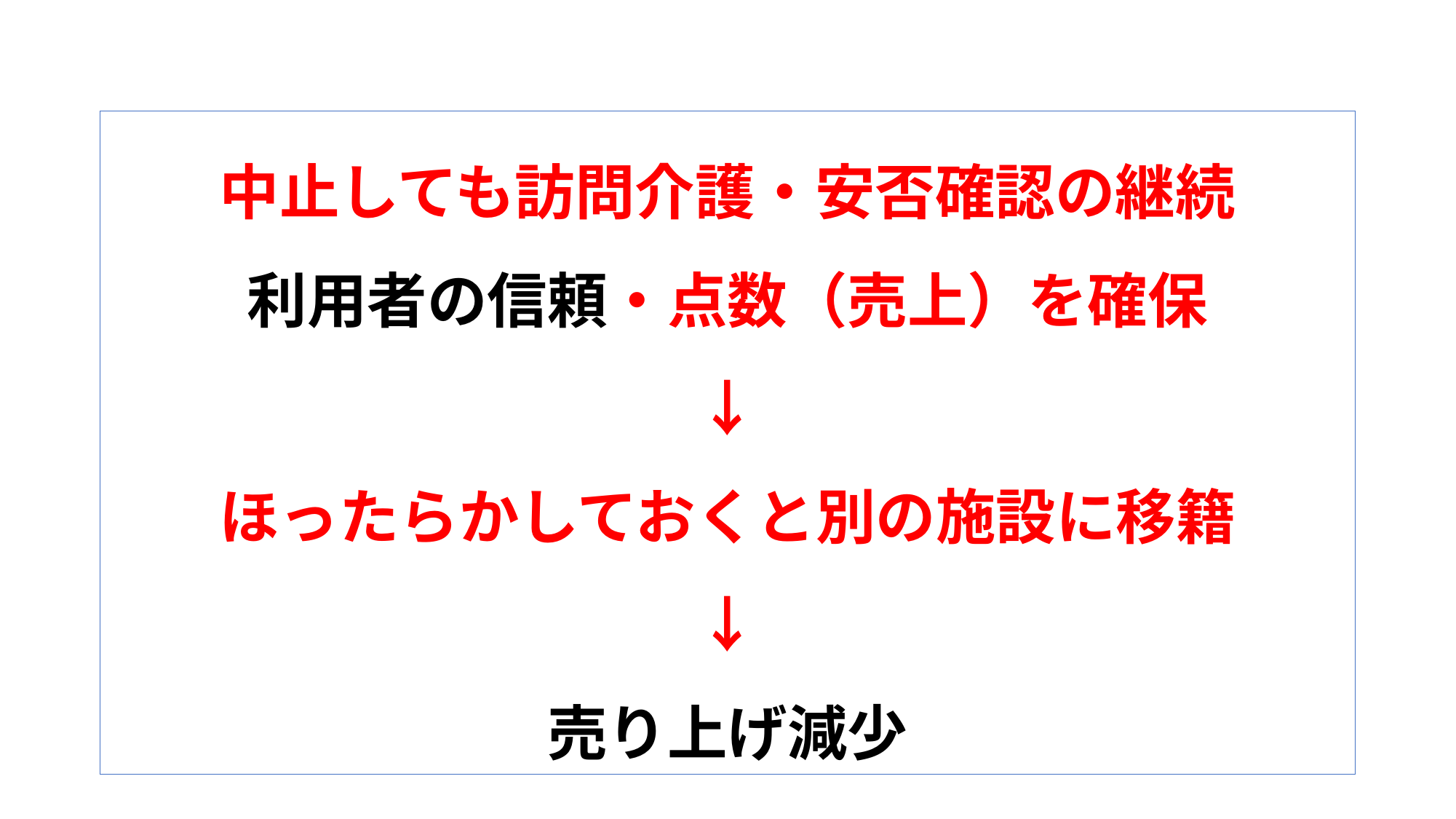

# 中止しても訪問介護・安否確認の継続 利用者の信頼・点数（売上）を確保 ↓ ほったらかしておくと別の施設に移籍 ↓ 売り上げ減少